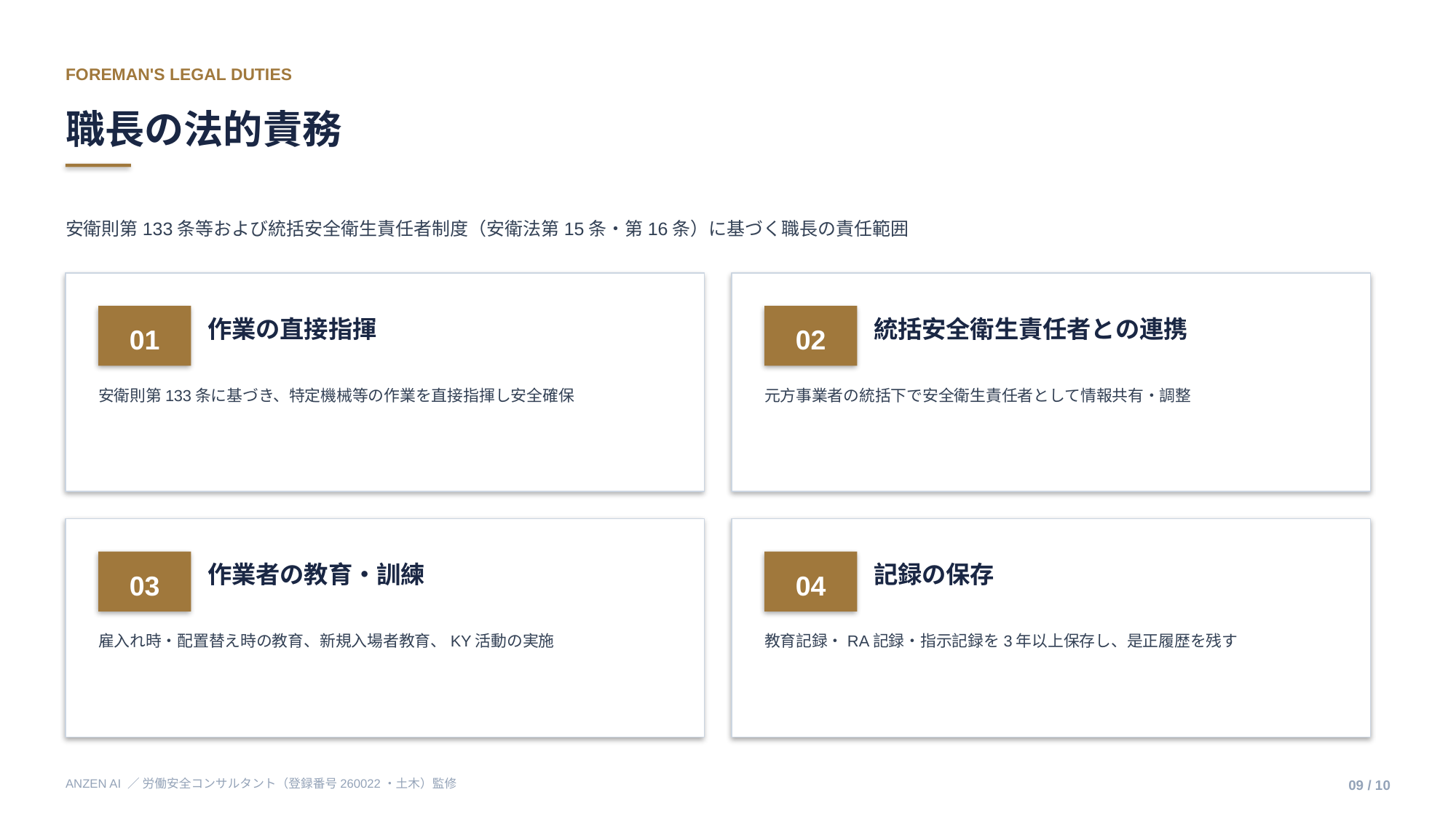

FOREMAN'S LEGAL DUTIES
職長の法的責務

安衛則第133条等および統括安全衛生責任者制度（安衛法第15条・第16条）に基づく職長の責任範囲

01

02
作業の直接指揮
統括安全衛生責任者との連携
安衛則第133条に基づき、特定機械等の作業を直接指揮し安全確保
元方事業者の統括下で安全衛生責任者として情報共有・調整

03

04
作業者の教育・訓練
記録の保存
雇入れ時・配置替え時の教育、新規入場者教育、KY活動の実施
教育記録・RA記録・指示記録を3年以上保存し、是正履歴を残す
ANZEN AI ／ 労働安全コンサルタント（登録番号260022・土木）監修
09 / 10